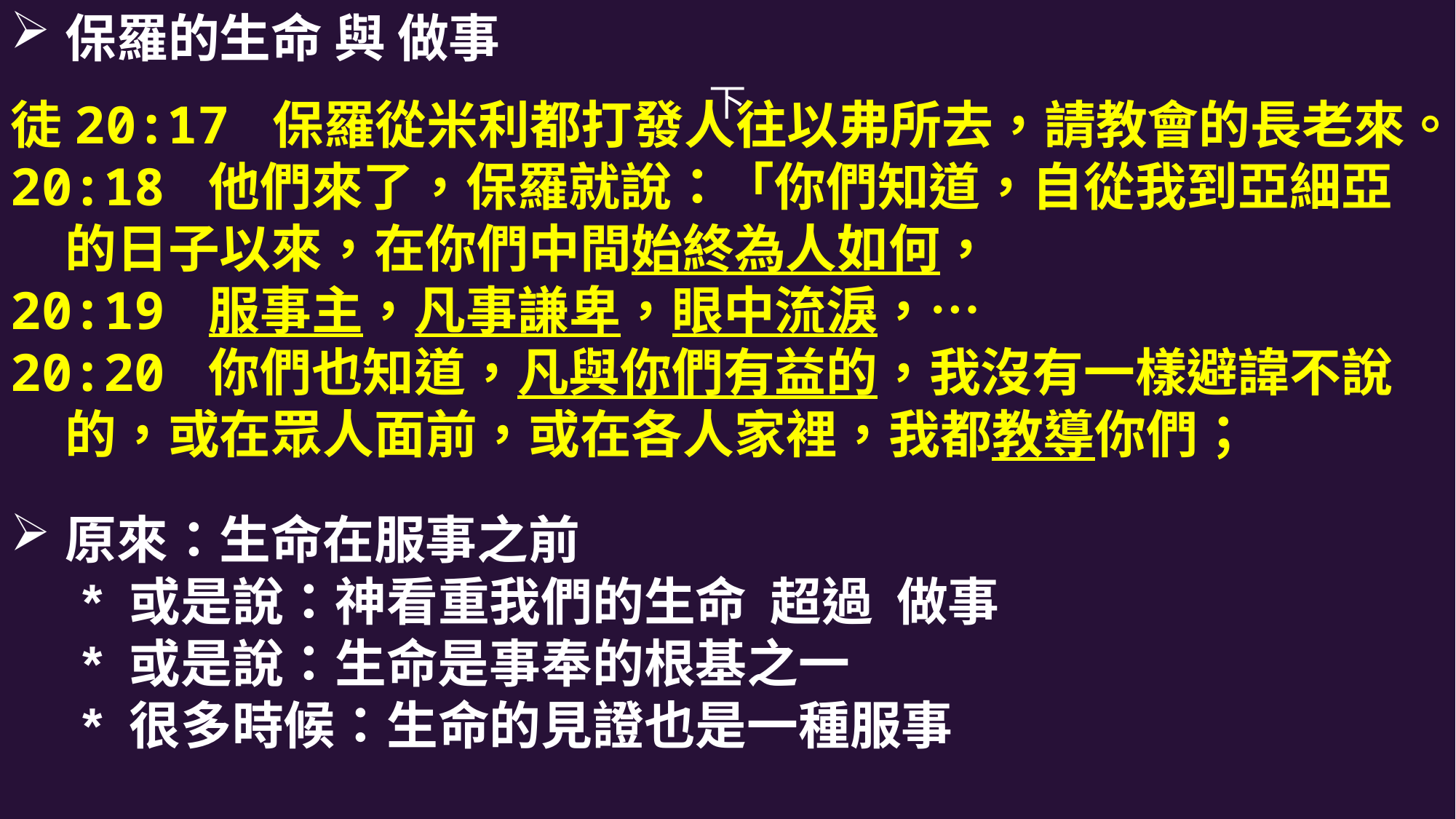

保羅的生命 與 做事

徒20:17 保羅從米利都打發人往以弗所去，請教會的長老來。
20:18 他們來了，保羅就說：「你們知道，自從我到亞細亞的日子以來，在你們中間始終為人如何，
20:19 服事主，凡事謙卑，眼中流淚，…
20:20 你們也知道，凡與你們有益的，我沒有一樣避諱不說的，或在眾人面前，或在各人家裡，我都教導你們；

原來：生命在服事之前
     * 或是說：神看重我們的生命  超過  做事
     * 或是說：生命是事奉的根基之一
     * 很多時候：生命的見證也是一種服事

# 下